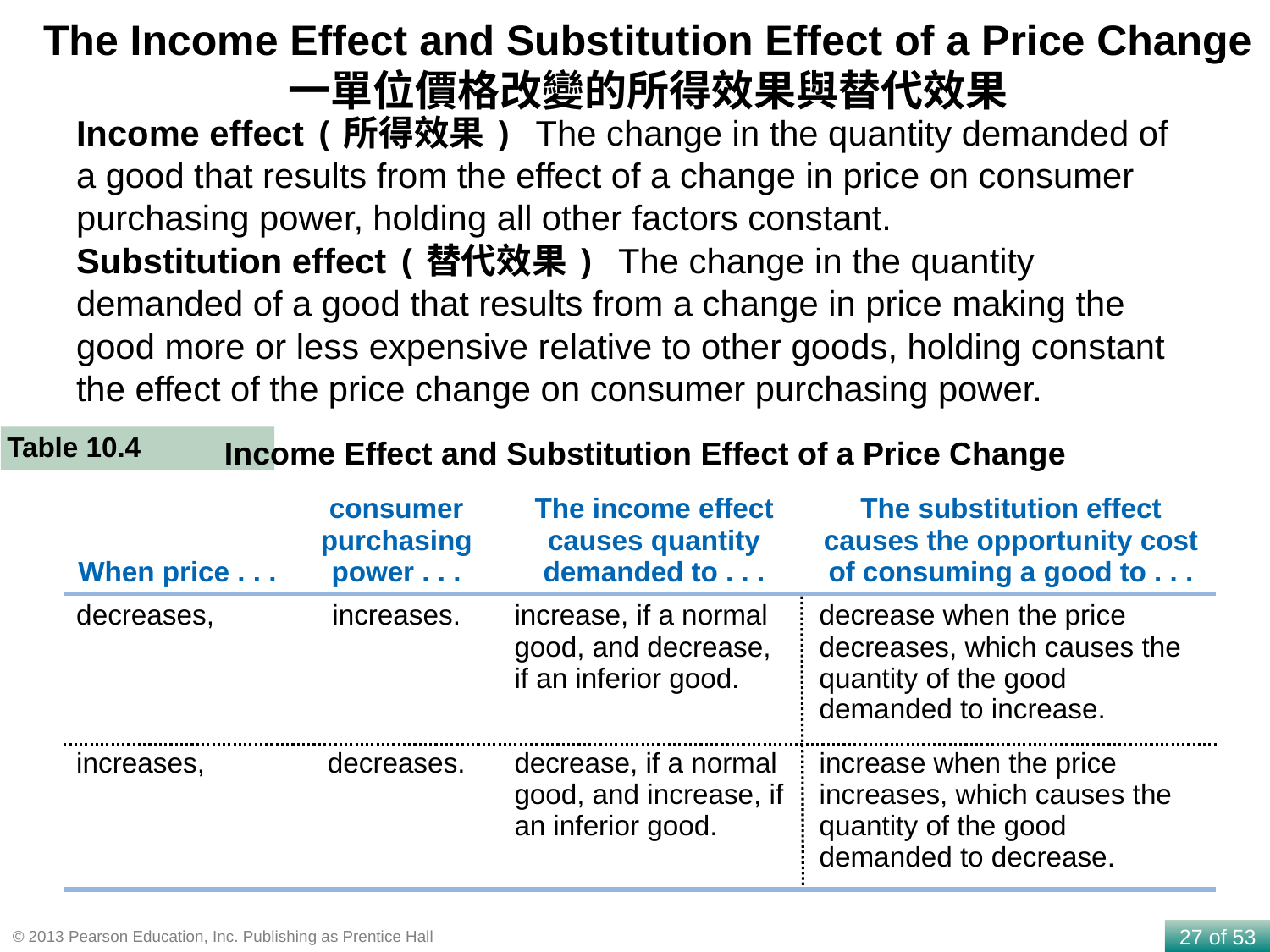

The Income Effect and Substitution Effect of a Price Change
一單位價格改變的所得效果與替代效果
Income effect (所得效果) The change in the quantity demanded of a good that results from the effect of a change in price on consumer purchasing power, holding all other factors constant.
Substitution effect (替代效果) The change in the quantity demanded of a good that results from a change in price making the good more or less expensive relative to other goods, holding constant the effect of the price change on consumer purchasing power.
Table 10.4
Income Effect and Substitution Effect of a Price Change
| When price . . . | consumer purchasing power . . . | The income effect causes quantity demanded to . . . | The substitution effect causes the opportunity cost of consuming a good to . . . |
| --- | --- | --- | --- |
| decreases, | increases. | increase, if a normal good, and decrease, if an inferior good. | decrease when the price decreases, which causes the quantity of the good demanded to increase. |
| increases, | decreases. | decrease, if a normal good, and increase, if an inferior good. | increase when the price increases, which causes the quantity of the good demanded to decrease. |